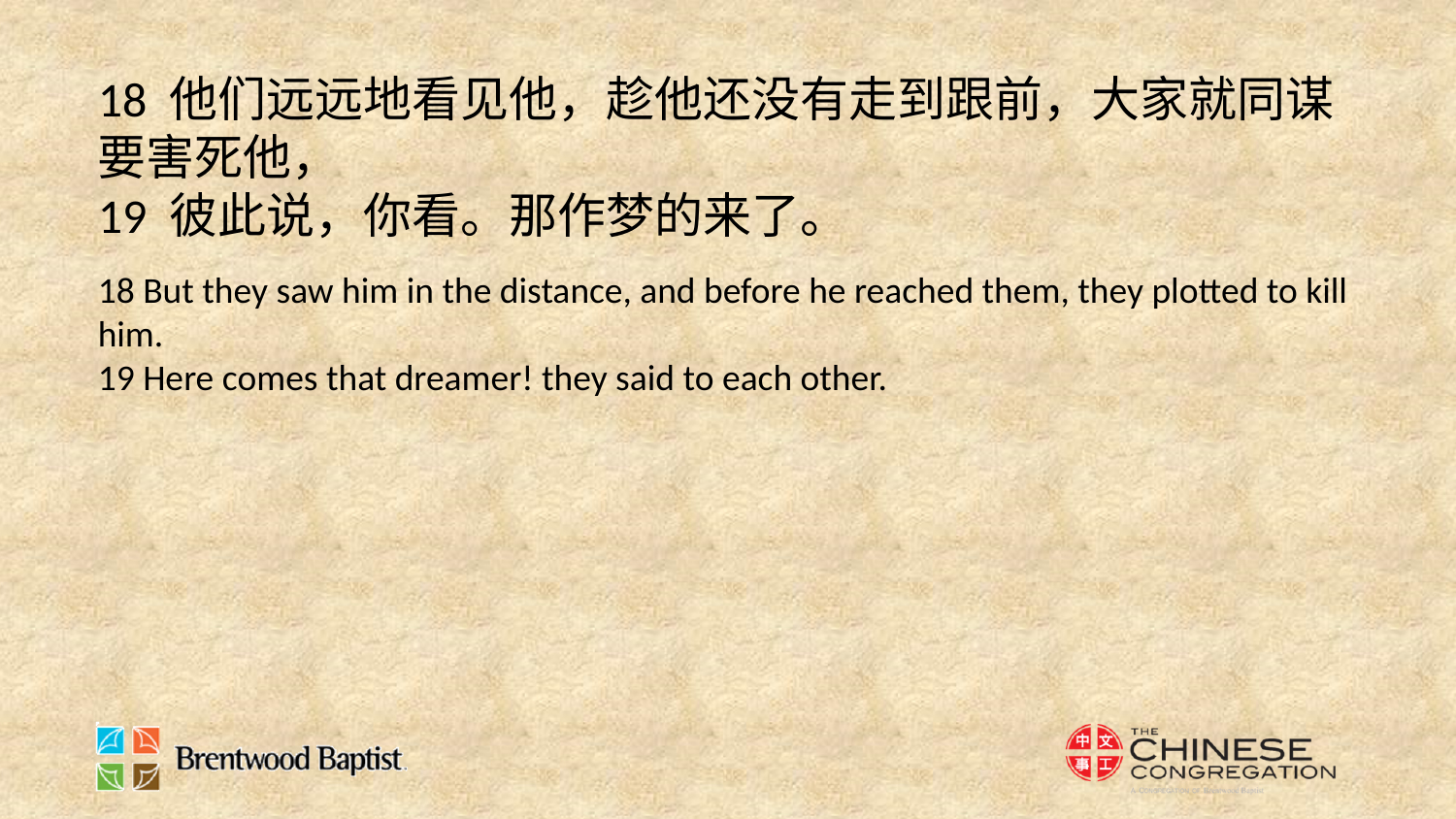

18 他们远远地看见他，趁他还没有走到跟前，大家就同谋要害死他，
19 彼此说，你看。那作梦的来了。

18 But they saw him in the distance, and before he reached them, they plotted to kill him.
19 Here comes that dreamer! they said to each other.